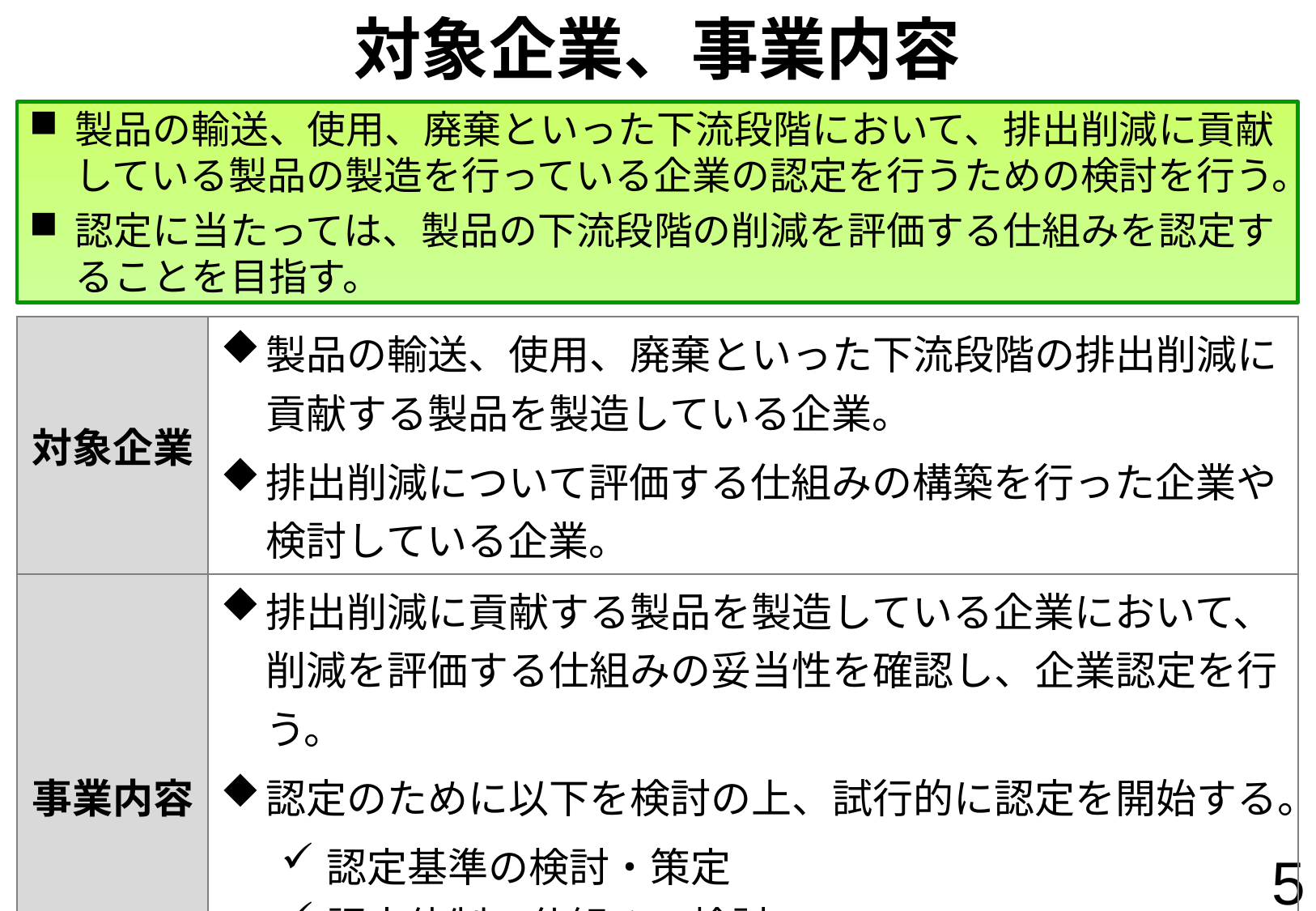

# 対象企業、事業内容
製品の輸送、使用、廃棄といった下流段階において、排出削減に貢献している製品の製造を行っている企業の認定を行うための検討を行う。
認定に当たっては、製品の下流段階の削減を評価する仕組みを認定することを目指す。
| 対象企業 | 製品の輸送、使用、廃棄といった下流段階の排出削減に貢献する製品を製造している企業。 排出削減について評価する仕組みの構築を行った企業や検討している企業。 |
| --- | --- |
| 事業内容 | 排出削減に貢献する製品を製造している企業において、削減を評価する仕組みの妥当性を確認し、企業認定を行う。 認定のために以下を検討の上、試行的に認定を開始する。 認定基準の検討・策定 認定体制・仕組みの検討 認定を依頼する外部有識者の選定 |
5